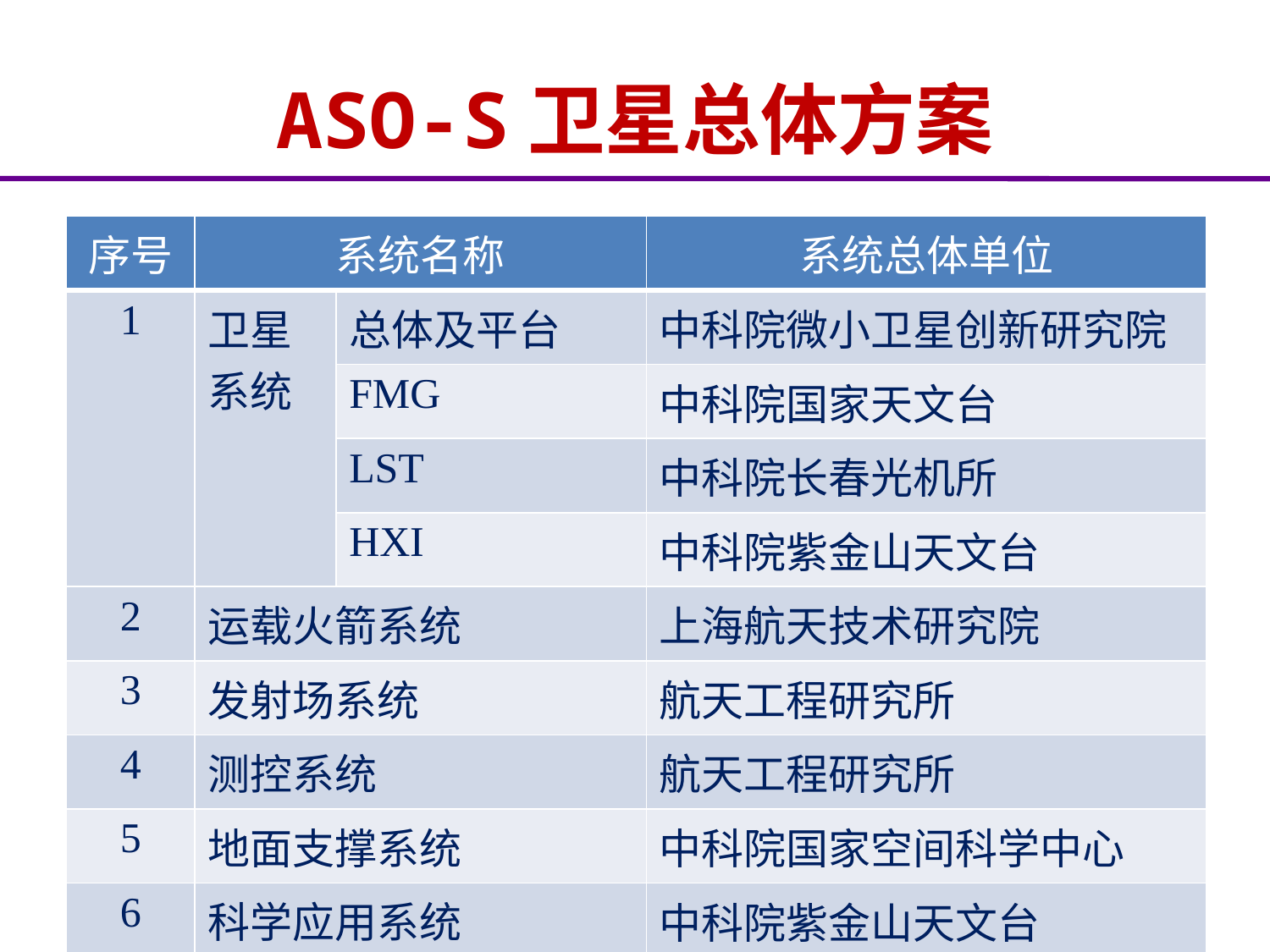

# ASO-S卫星总体方案
| 序号 | 系统名称 |  | 系统总体单位 |
| --- | --- | --- | --- |
| 1 | 卫星 系统 | 总体及平台 | 中科院微小卫星创新研究院 |
|  |  | FMG | 中科院国家天文台 |
|  |  | LST | 中科院长春光机所 |
|  |  | HXI | 中科院紫金山天文台 |
| 2 | 运载火箭系统 |  | 上海航天技术研究院 |
| 3 | 发射场系统 |  | 航天工程研究所 |
| 4 | 测控系统 |  | 航天工程研究所 |
| 5 | 地面支撑系统 |  | 中科院国家空间科学中心 |
| 6 | 科学应用系统 |  | 中科院紫金山天文台 |